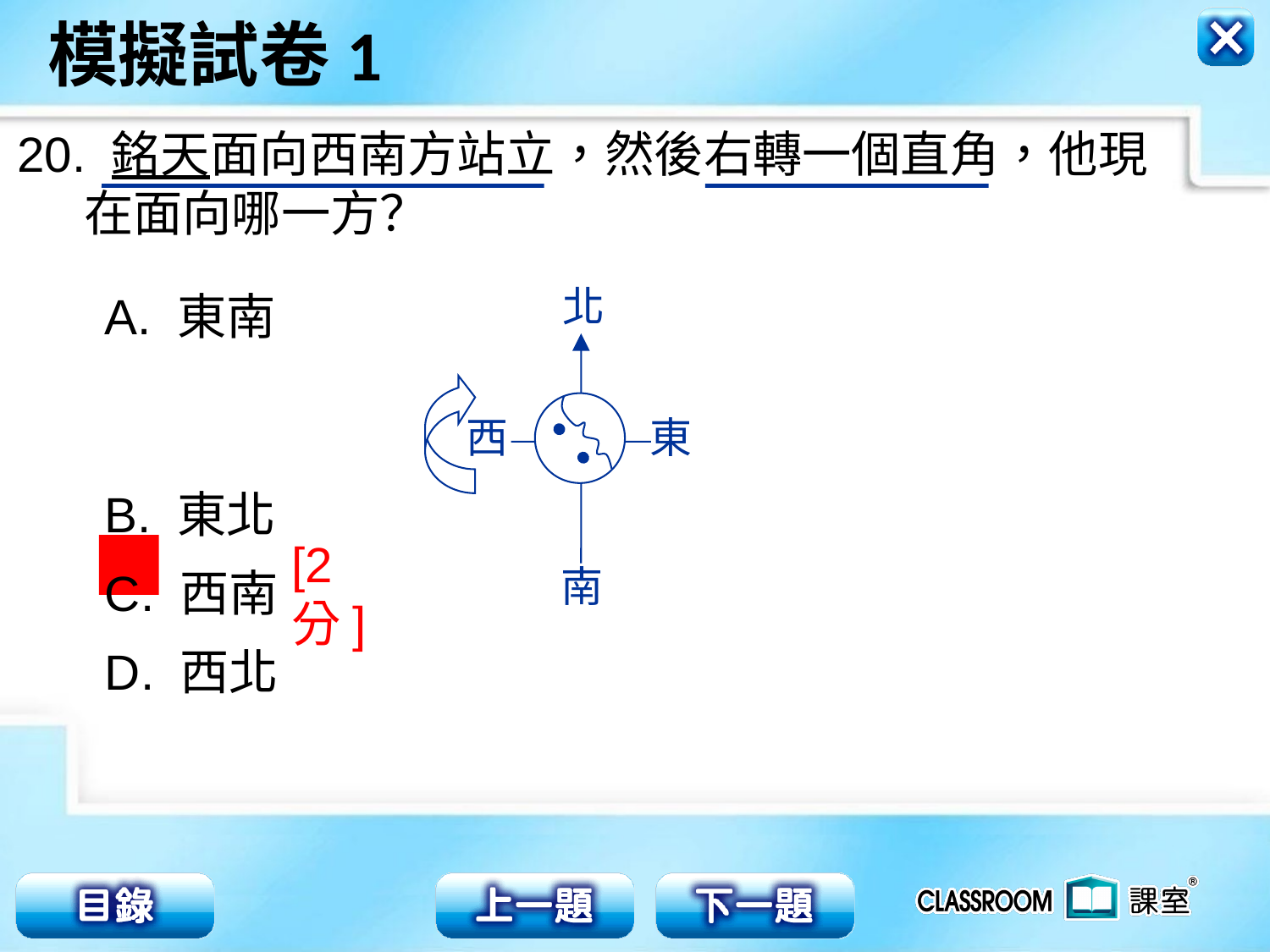

20. 銘天面向西南方站立，然後右轉一個直角，他現
     在面向哪一方？

北

A. 東南
B. 東北
C. 西南
D. 西北

西
東

[2分]

南